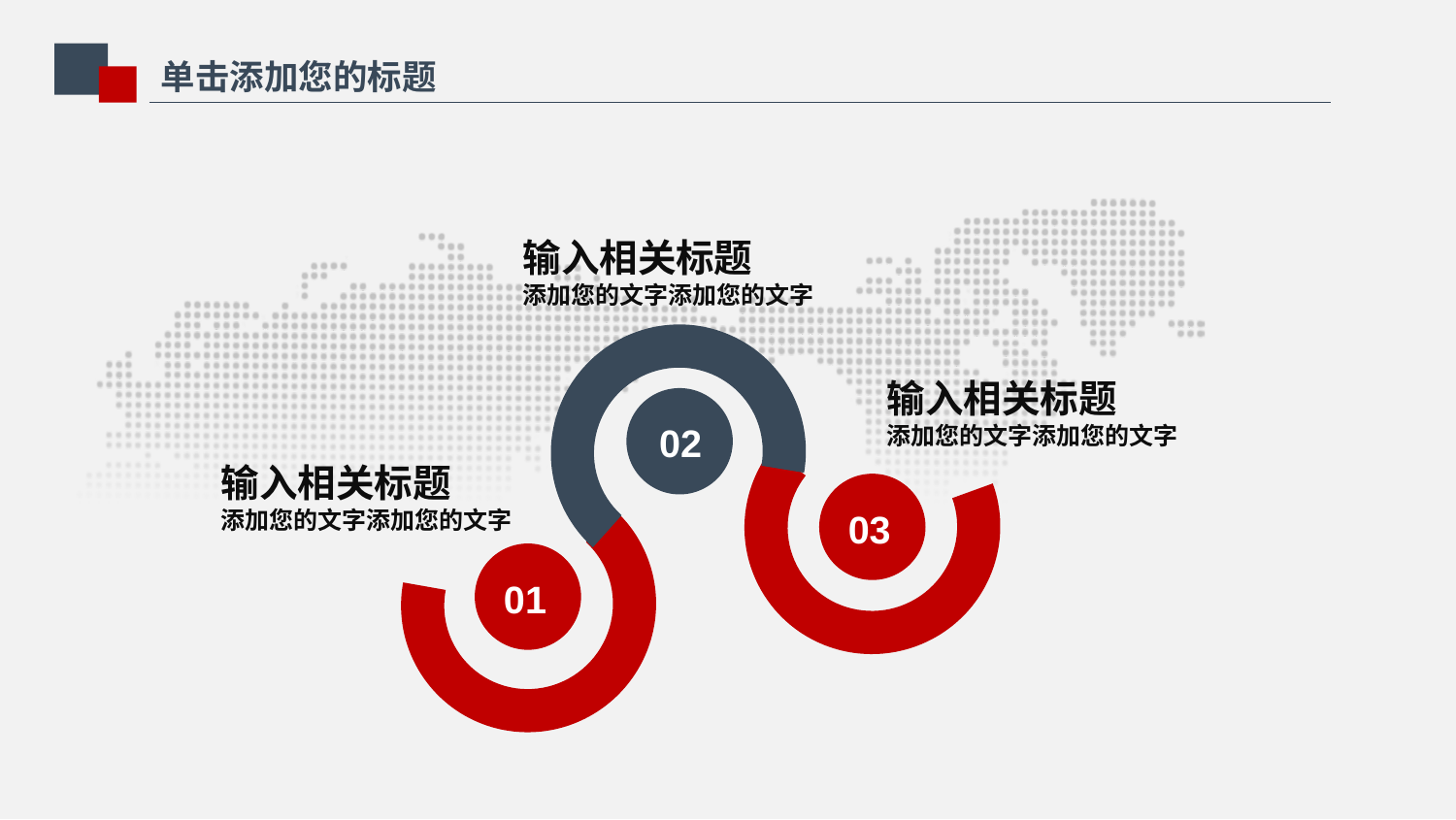

单击添加您的标题

输入相关标题
添加您的文字添加您的文字

输入相关标题
添加您的文字添加您的文字

02

输入相关标题
添加您的文字添加您的文字

03

01